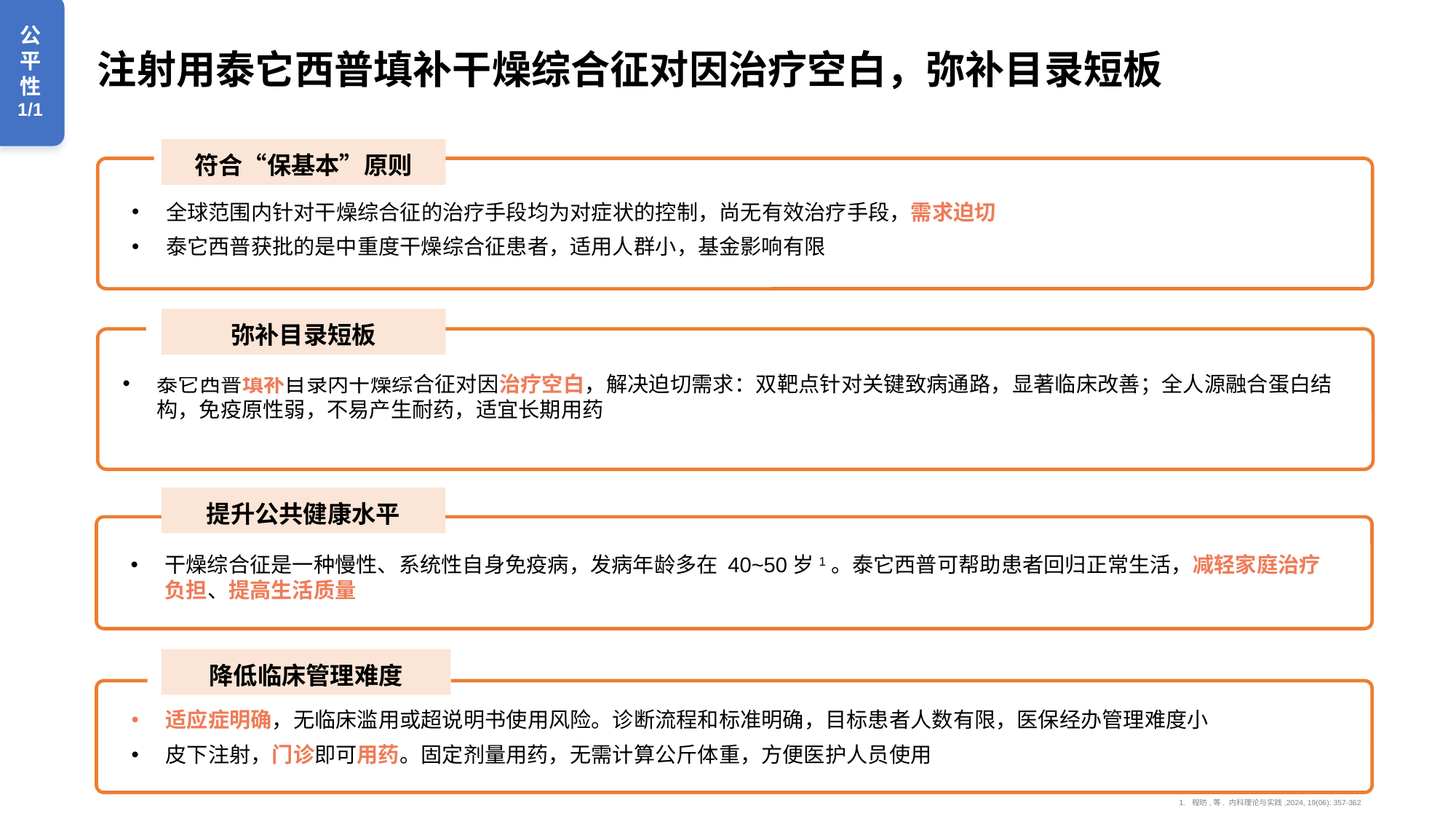

# 注射用泰它西普填补干燥综合征对因治疗空白，弥补目录短板
公平性
1/1
符合“保基本”原则

全球范围内针对干燥综合征的治疗手段均为对症状的控制，尚无有效治疗手段，需求迫切
泰它西普获批的是中重度干燥综合征患者，适用人群小，基金影响有限

弥补目录短板

泰它西普填补目录内干燥综合征对因治疗空白，解决迫切需求：双靶点针对关键致病通路，显著临床改善；全人源融合蛋白结构，免疫原性弱，不易产生耐药，适宜长期用药

提升公共健康水平

干燥综合征是一种慢性、系统性自身免疫病，发病年龄多在 40~50岁1。泰它西普可帮助患者回归正常生活，减轻家庭治疗负担、提高生活质量
降低临床管理难度

适应症明确，无临床滥用或超说明书使用风险。诊断流程和标准明确，目标患者人数有限，医保经办管理难度小
皮下注射，门诊即可用药。固定剂量用药，无需计算公斤体重，方便医护人员使用

程昉,等. 内科理论与实践,2024, 19(06): 357-362